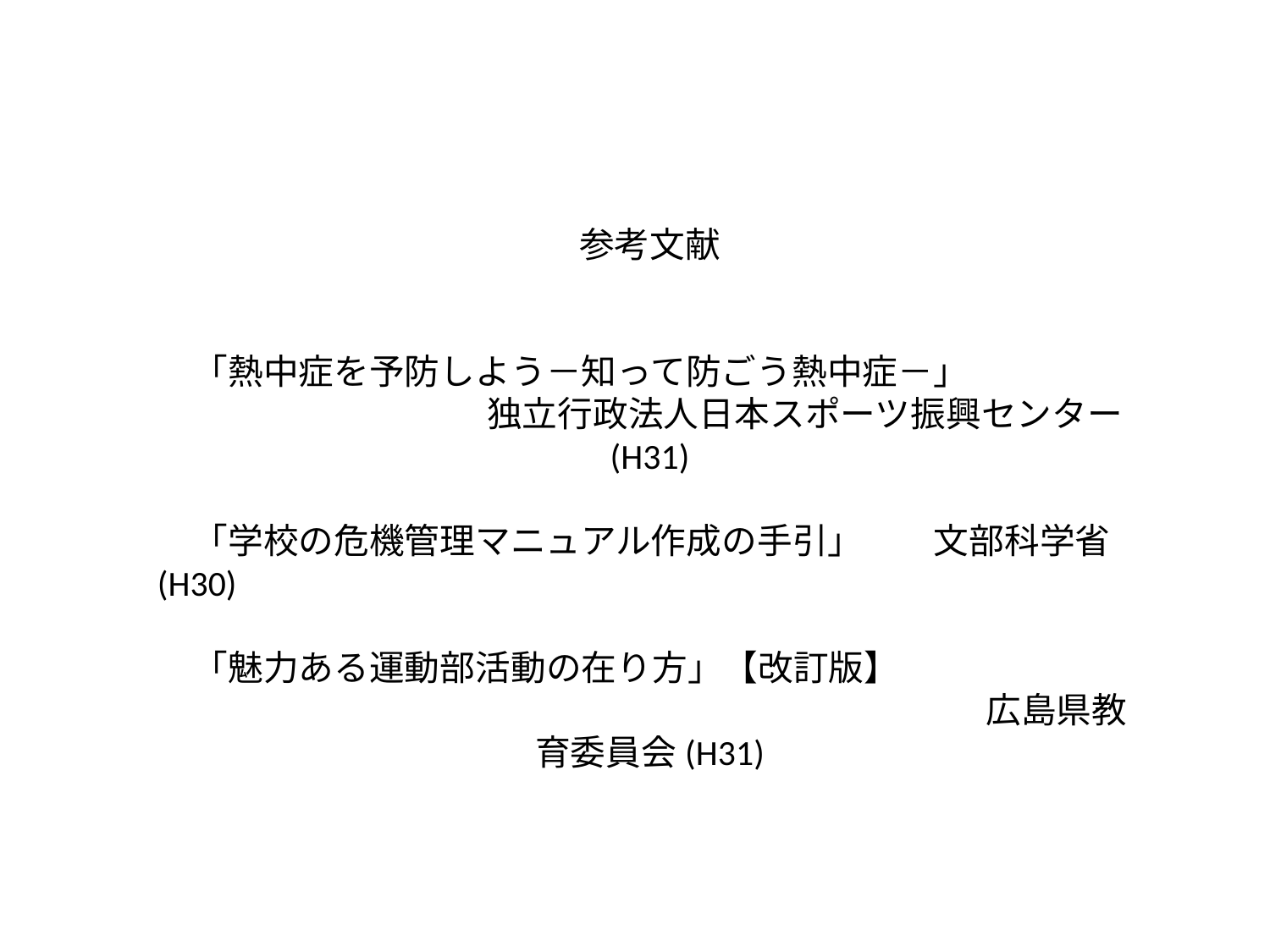

参考文献

　「熱中症を予防しよう－知って防ごう熱中症－」
　　　　　　　　　独立行政法人日本スポーツ振興センター(H31)

　「学校の危機管理マニュアル作成の手引」　　文部科学省(H30)

　「魅力ある運動部活動の在り方」【改訂版】
　　　　　　　　　　　　　　　　　　　　　　　広島県教育委員会(H31)